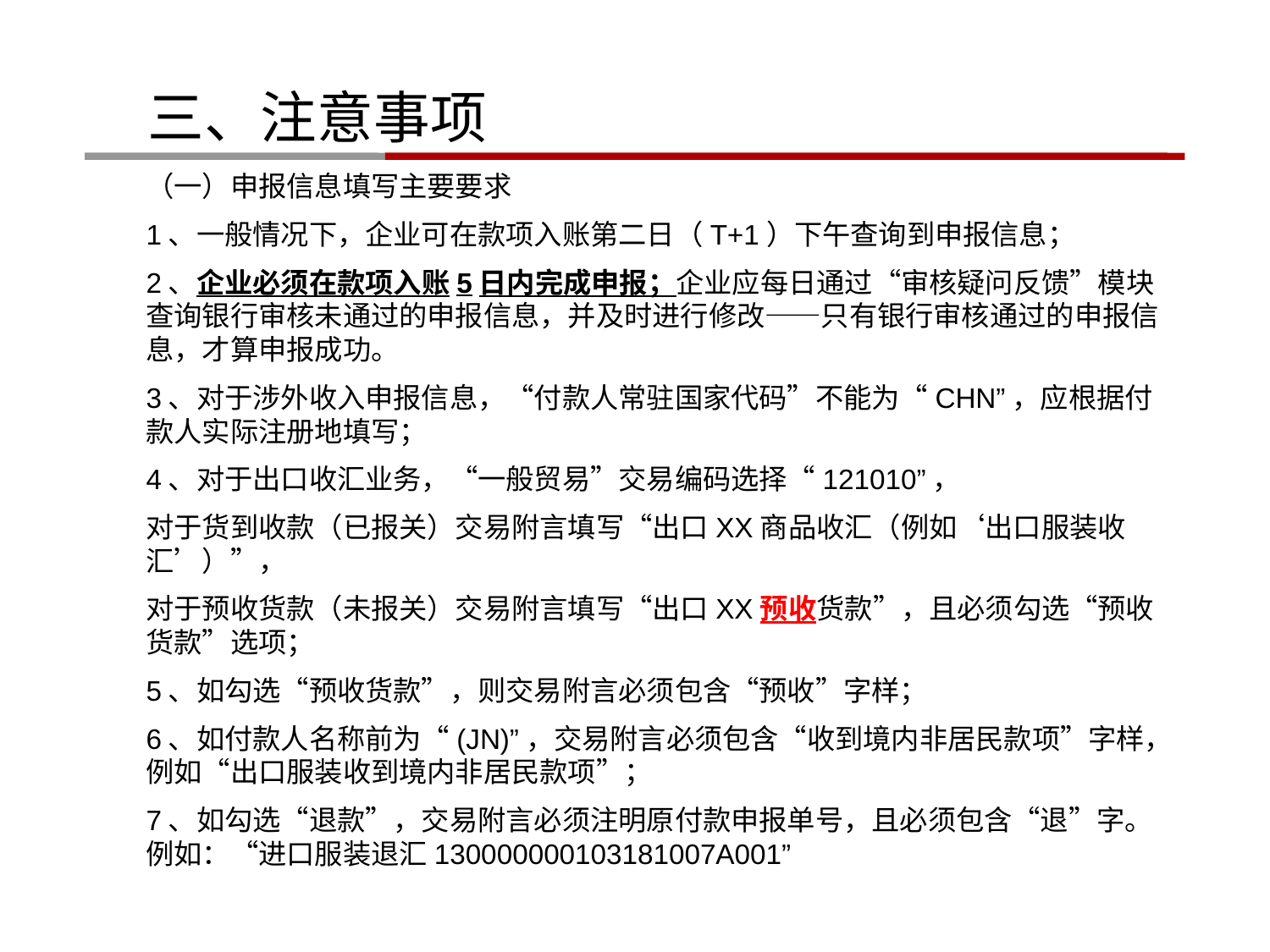

三、注意事项

（一）申报信息填写主要要求
1、一般情况下，企业可在款项入账第二日（T+1）下午查询到申报信息；
2、企业必须在款项入账5日内完成申报；企业应每日通过“审核疑问反馈”模块查询银行审核未通过的申报信息，并及时进行修改——只有银行审核通过的申报信息，才算申报成功。
3、对于涉外收入申报信息，“付款人常驻国家代码”不能为“CHN”，应根据付款人实际注册地填写；
4、对于出口收汇业务，“一般贸易”交易编码选择“121010”，
对于货到收款（已报关）交易附言填写“出口XX商品收汇（例如‘出口服装收汇’）”，
对于预收货款（未报关）交易附言填写“出口XX预收货款”，且必须勾选“预收货款”选项；
5、如勾选“预收货款”，则交易附言必须包含“预收”字样；
6、如付款人名称前为“(JN)”，交易附言必须包含“收到境内非居民款项”字样，例如“出口服装收到境内非居民款项”；
7、如勾选“退款”，交易附言必须注明原付款申报单号，且必须包含“退”字。例如：“进口服装退汇130000000103181007A001”